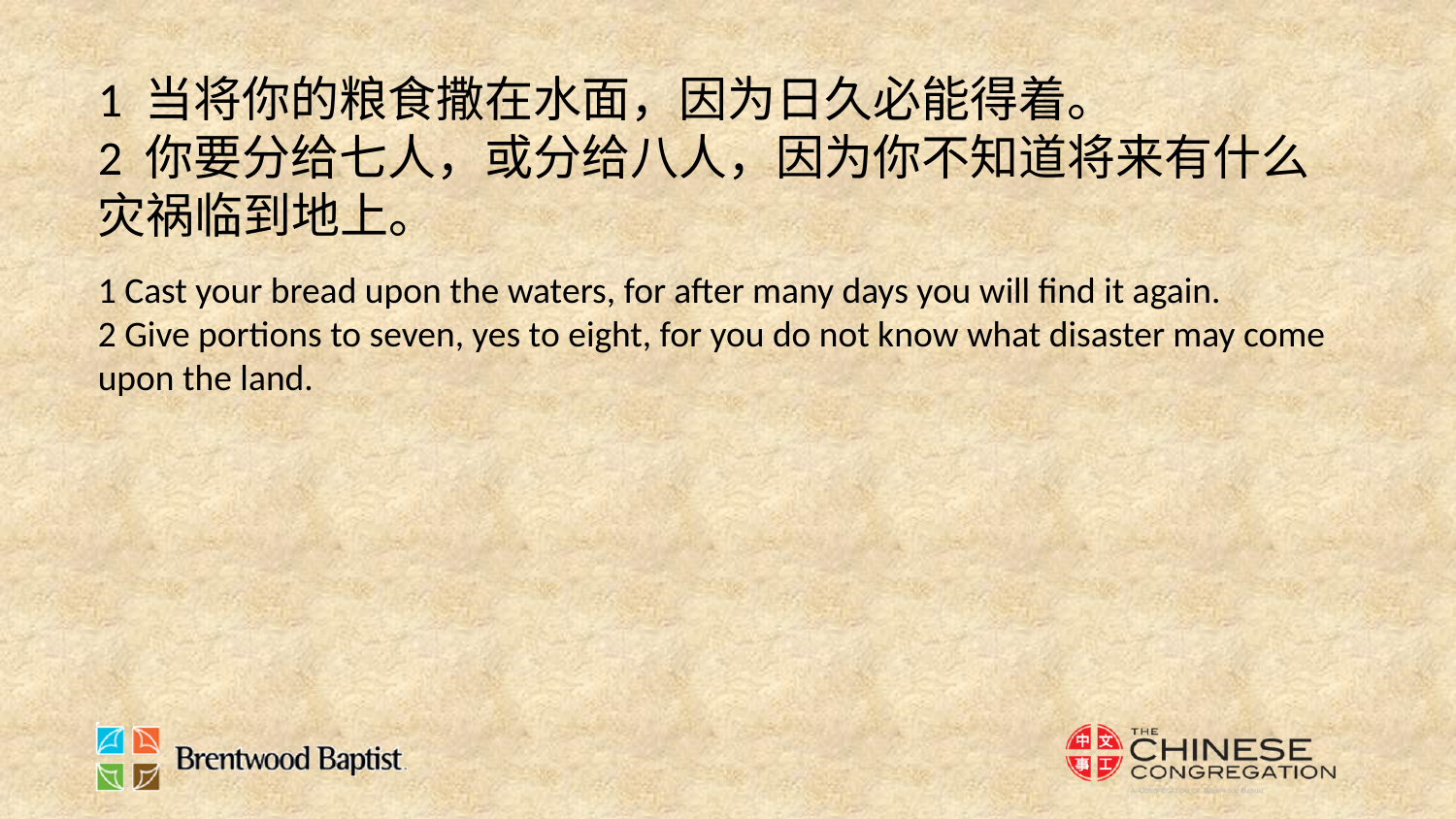

1 当将你的粮食撒在水面，因为日久必能得着。
2 你要分给七人，或分给八人，因为你不知道将来有什么灾祸临到地上。

1 Cast your bread upon the waters, for after many days you will find it again.
2 Give portions to seven, yes to eight, for you do not know what disaster may come upon the land.